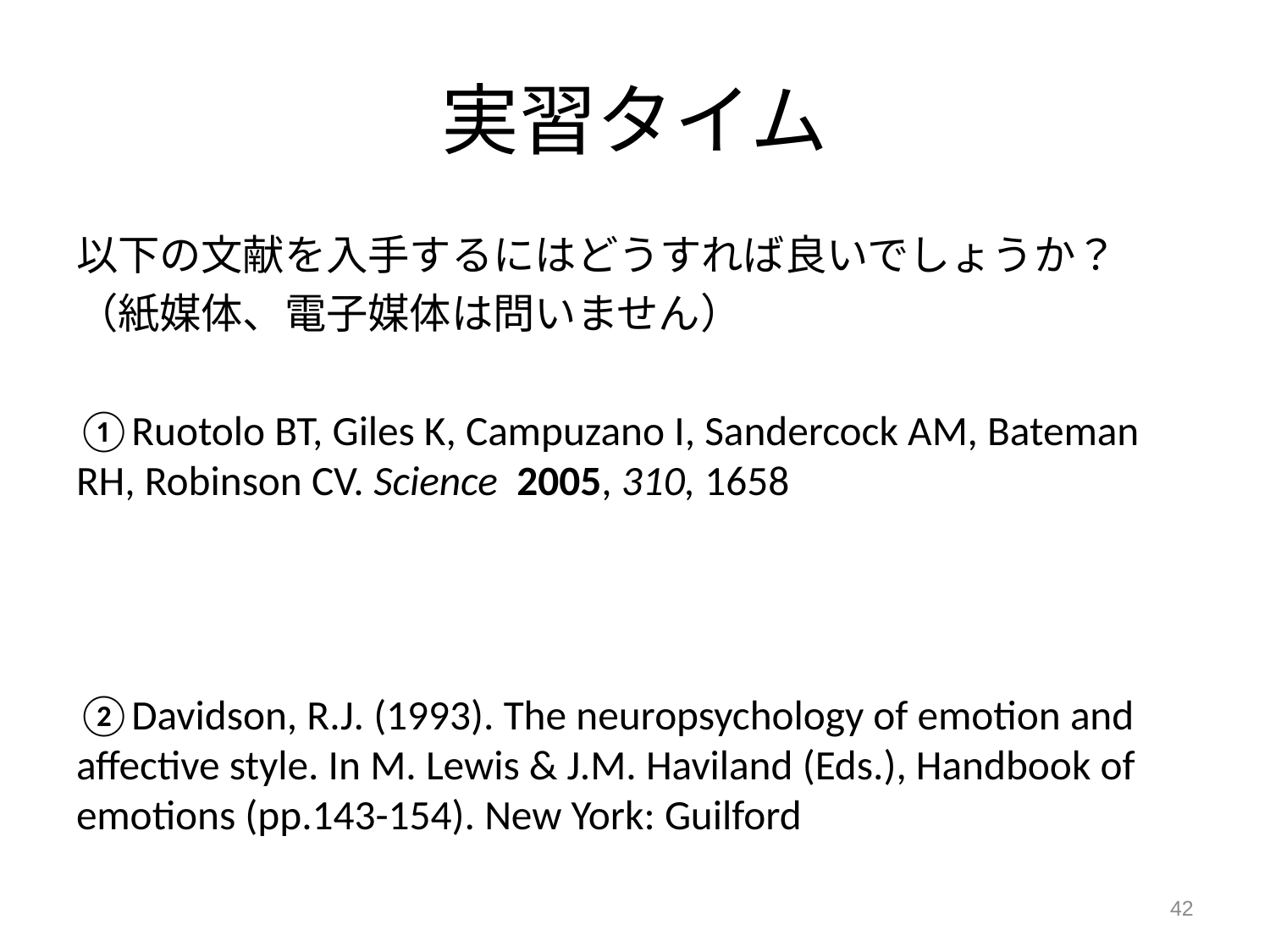

# 実習タイム
以下の文献を入手するにはどうすれば良いでしょうか？
（紙媒体、電子媒体は問いません）

①Ruotolo BT, Giles K, Campuzano I, Sandercock AM, Bateman RH, Robinson CV. Science  2005, 310, 1658

②Davidson, R.J. (1993). The neuropsychology of emotion and affective style. In M. Lewis & J.M. Haviland (Eds.), Handbook of emotions (pp.143-154). New York: Guilford
42